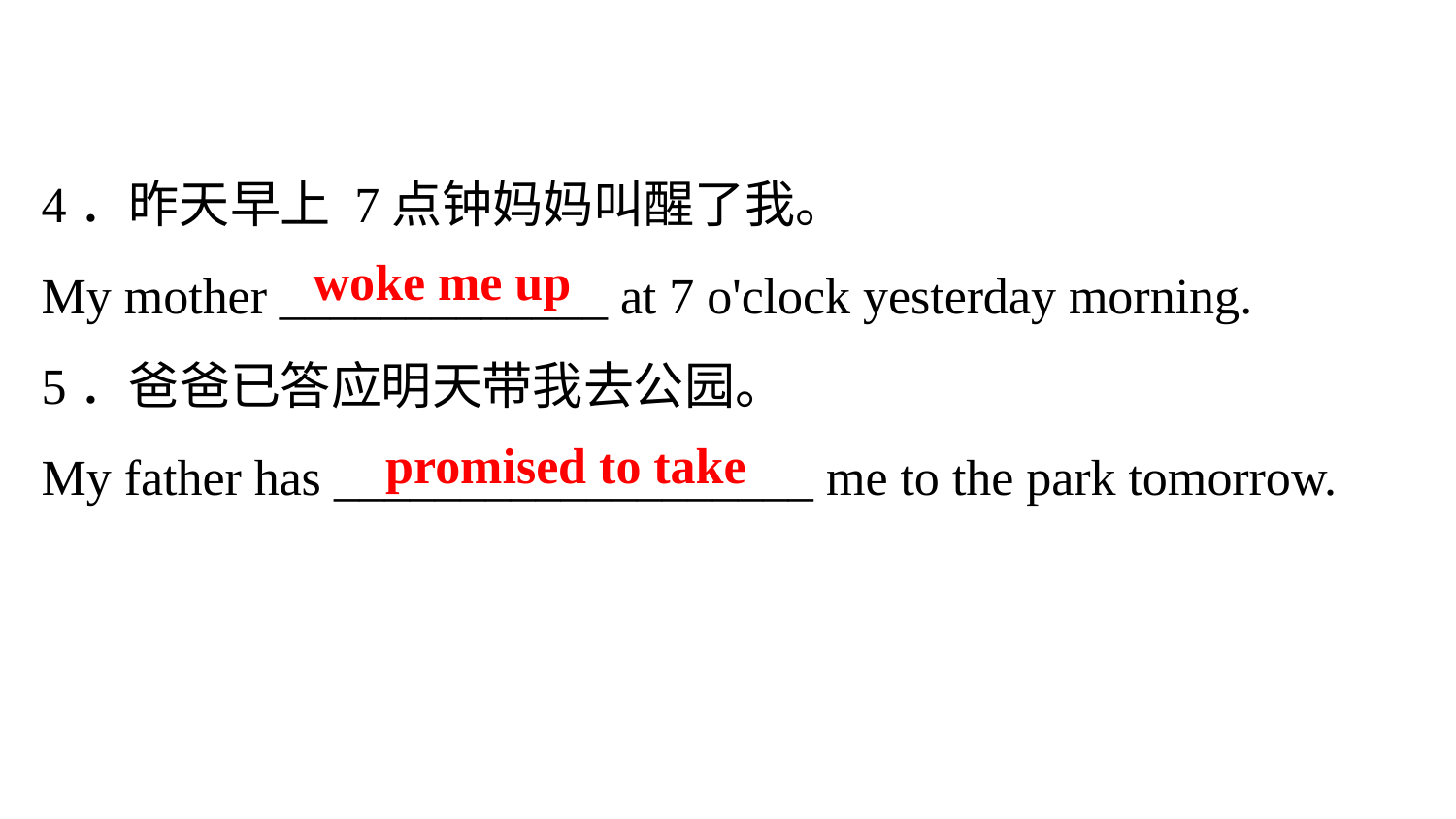

4．昨天早上 7点钟妈妈叫醒了我。
My mother _____________ at 7 o'clock yesterday morning.
5．爸爸已答应明天带我去公园。
My father has ___________________ me to the park tomorrow.
woke me up
promised to take